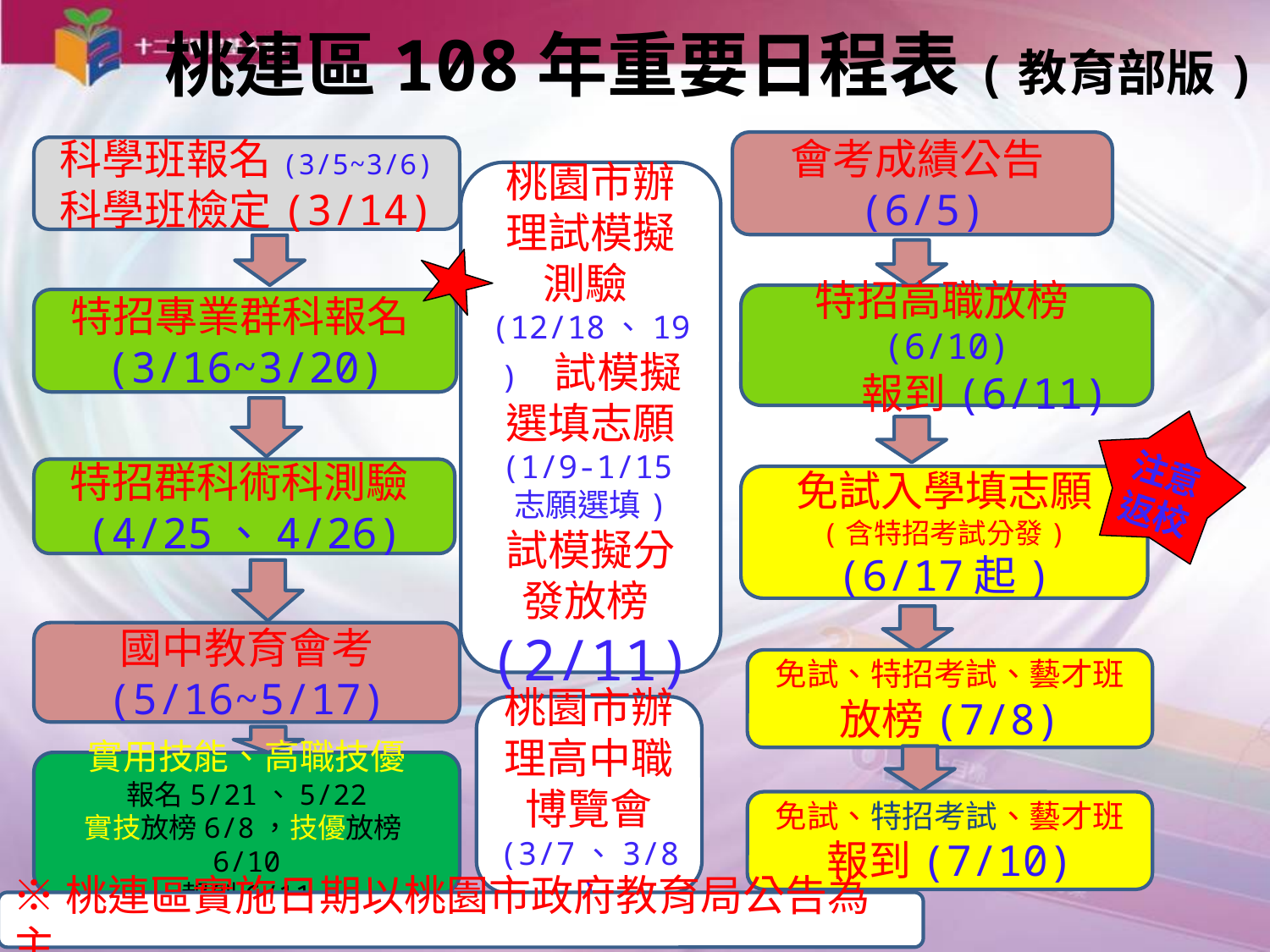

桃連區108年重要日程表(教育部版)

會考成績公告(6/5)
科學班報名(3/5~3/6)
科學班檢定(3/14)

桃園市辦理試模擬測驗(12/18、19) 試模擬選填志願 (1/9-1/15志願選填)
試模擬分發放榜(2/11)

特招高職放榜(6/10)
       報到(6/11)
特招專業群科報名(3/16~3/20)

注意返校

特招群科術科測驗(4/25、4/26)
免試入學填志願
(含特招考試分發)
(6/17起)

國中教育會考
(5/16~5/17)
免試、特招考試、藝才班
放榜(7/8)
桃園市辦理高中職
博覽會
(3/7、3/8)

實用技能、高職技優
報名5/21、5/22
實技放榜6/8，技優放榜6/10
報到6/11
免試、特招考試、藝才班
報到(7/10)
※桃連區實施日期以桃園市政府教育局公告為主